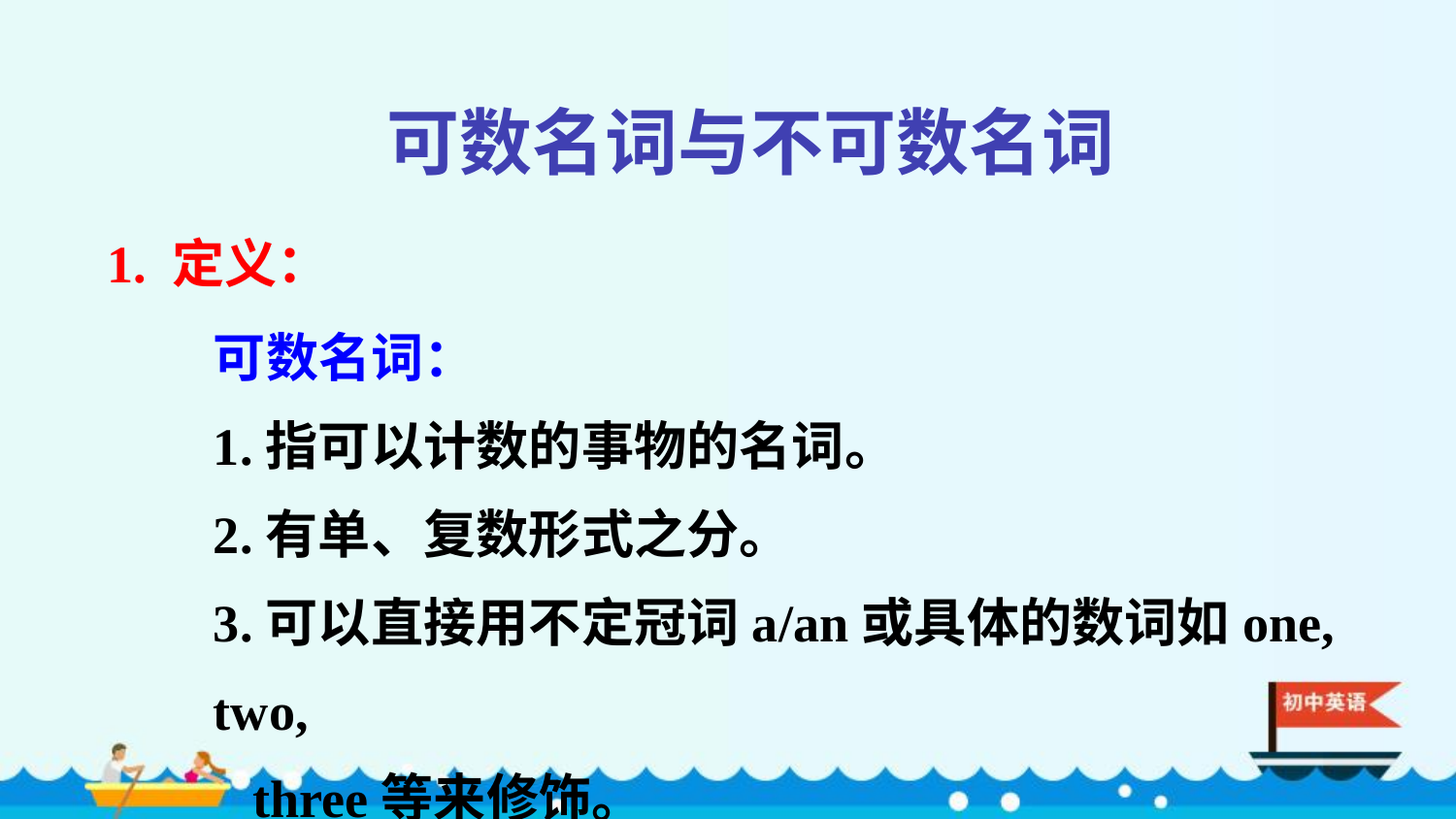

可数名词与不可数名词
1. 定义：
可数名词：
1.指可以计数的事物的名词。
2.有单、复数形式之分。
3.可以直接用不定冠词a/an或具体的数词如one, two,
   three等来修饰。